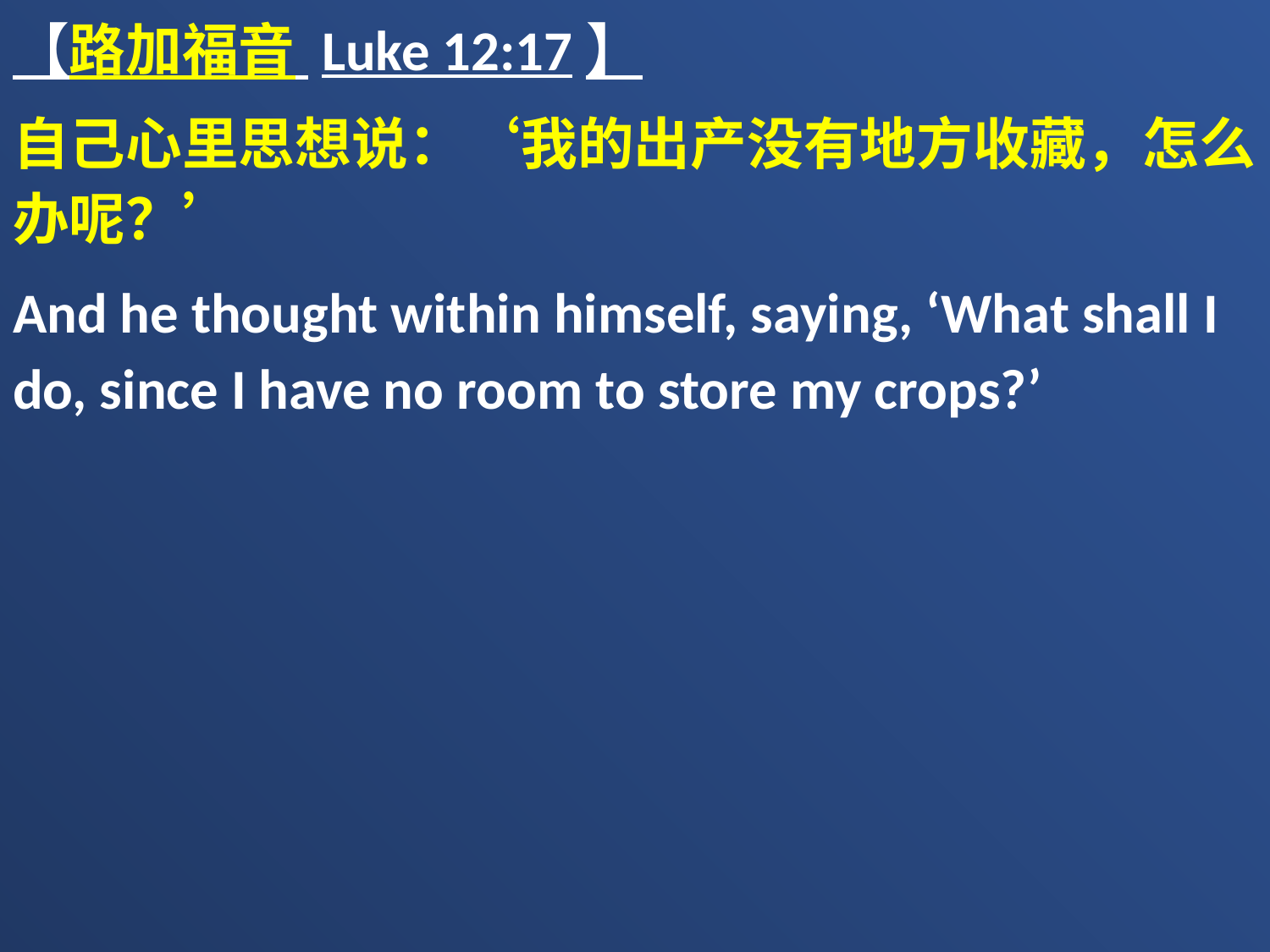

【路加福音 Luke 12:17】
自己心里思想说：‘我的出产没有地方收藏，怎么办呢？’
And he thought within himself, saying, ‘What shall I do, since I have no room to store my crops?’